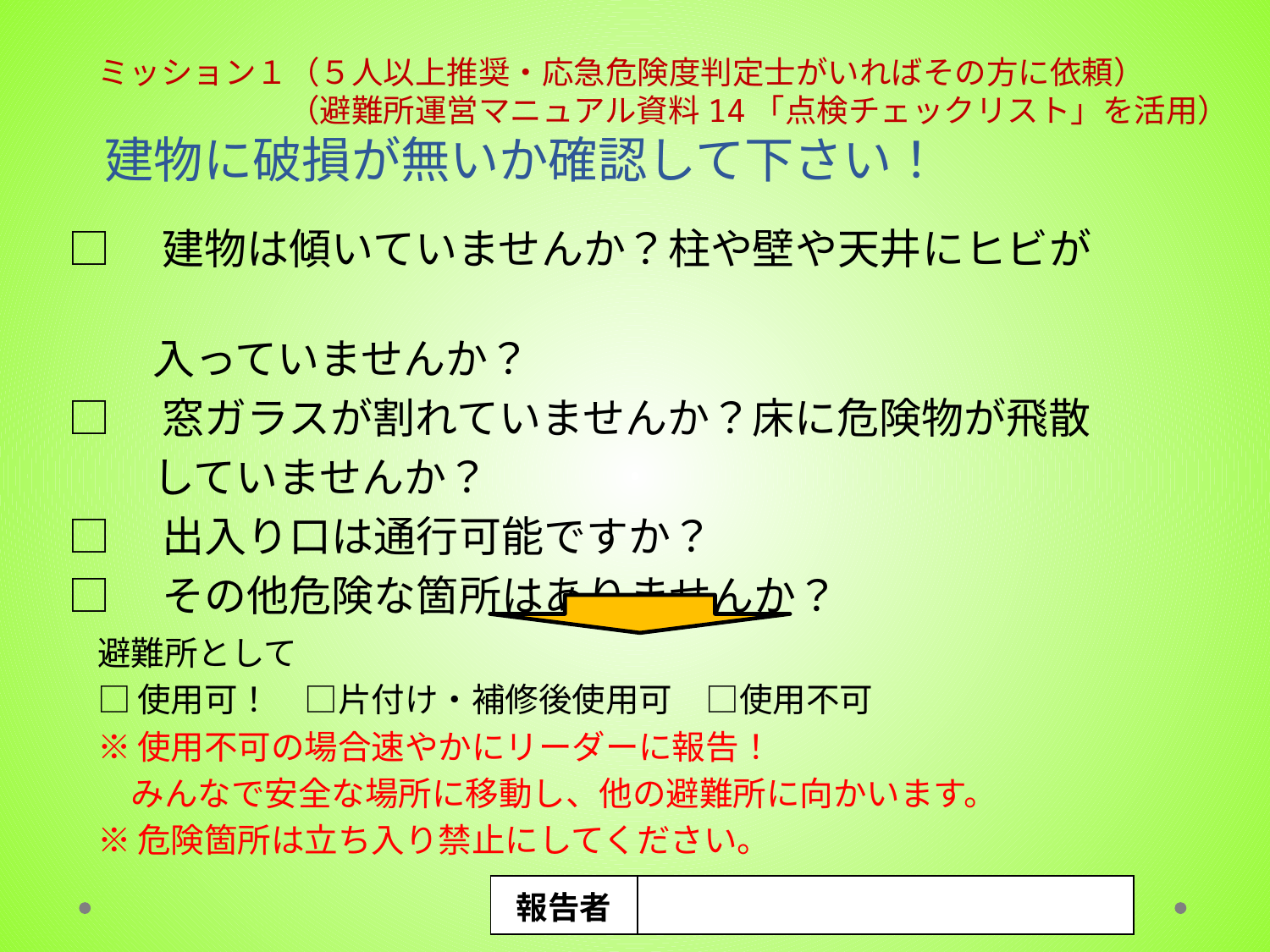

# ミッション１（５人以上推奨・応急危険度判定士がいればその方に依頼） 　　　　　　（避難所運営マニュアル資料14「点検チェックリスト」を活用） 建物に破損が無いか確認して下さい！
□　建物は傾いていませんか？柱や壁や天井にヒビが
　　入っていませんか？
□　窓ガラスが割れていませんか？床に危険物が飛散
　　していませんか？
□　出入り口は通行可能ですか？
□　その他危険な箇所はありませんか？

避難所として
□使用可！　□片付け・補修後使用可　□使用不可
※使用不可の場合速やかにリーダーに報告！
　みんなで安全な場所に移動し、他の避難所に向かいます。
※危険箇所は立ち入り禁止にしてください。
| 報告者 |  |
| --- | --- |